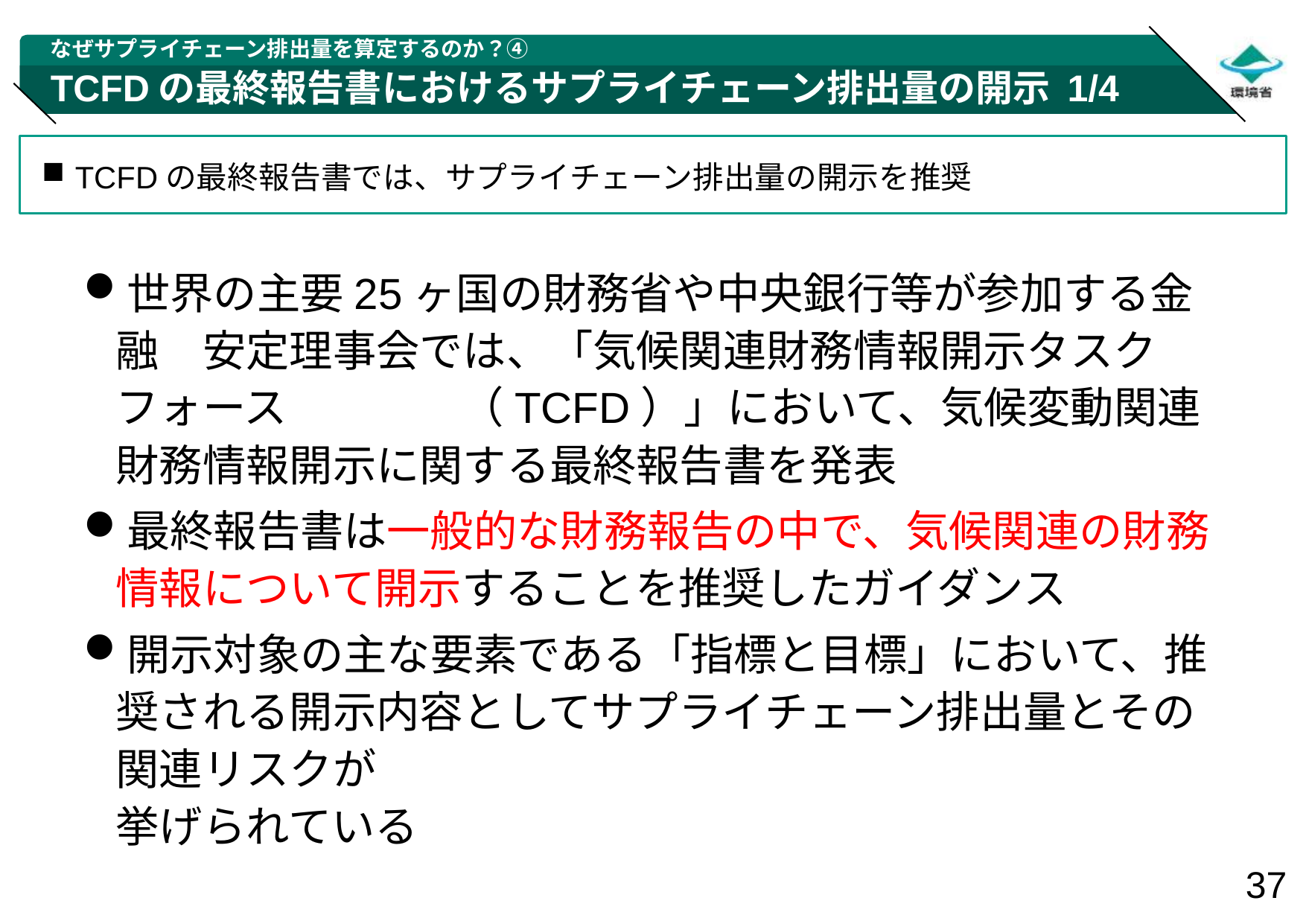

なぜサプライチェーン排出量を算定するのか？④
# TCFDの最終報告書におけるサプライチェーン排出量の開示 1/4
TCFDの最終報告書では、サプライチェーン排出量の開示を推奨
世界の主要25ヶ国の財務省や中央銀行等が参加する金融　安定理事会では、「気候関連財務情報開示タスクフォース　　　　（TCFD）」において、気候変動関連財務情報開示に関する最終報告書を発表
最終報告書は一般的な財務報告の中で、気候関連の財務情報について開示することを推奨したガイダンス
開示対象の主な要素である「指標と目標」において、推奨される開示内容としてサプライチェーン排出量とその関連リスクが
挙げられている